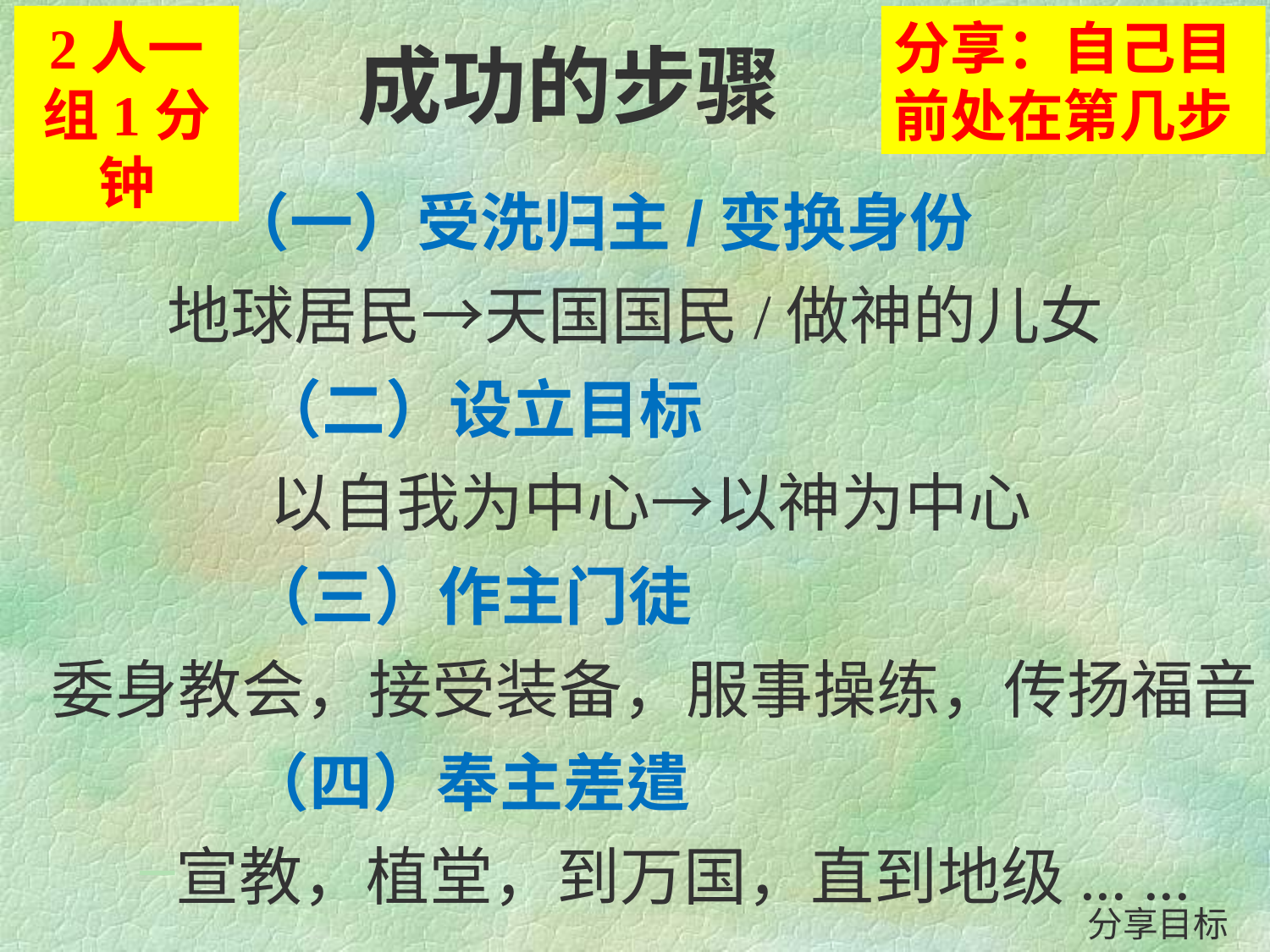

2人一组1分钟
分享：自己目前处在第几步
成功的步骤
（一）受洗归主/变换身份
地球居民→天国国民/做神的儿女
（二）设立目标
以自我为中心→以神为中心
（三）作主门徒
委身教会，接受装备，服事操练，传扬福音
（四）奉主差遣
宣教，植堂，到万国，直到地级... ...
分享目标